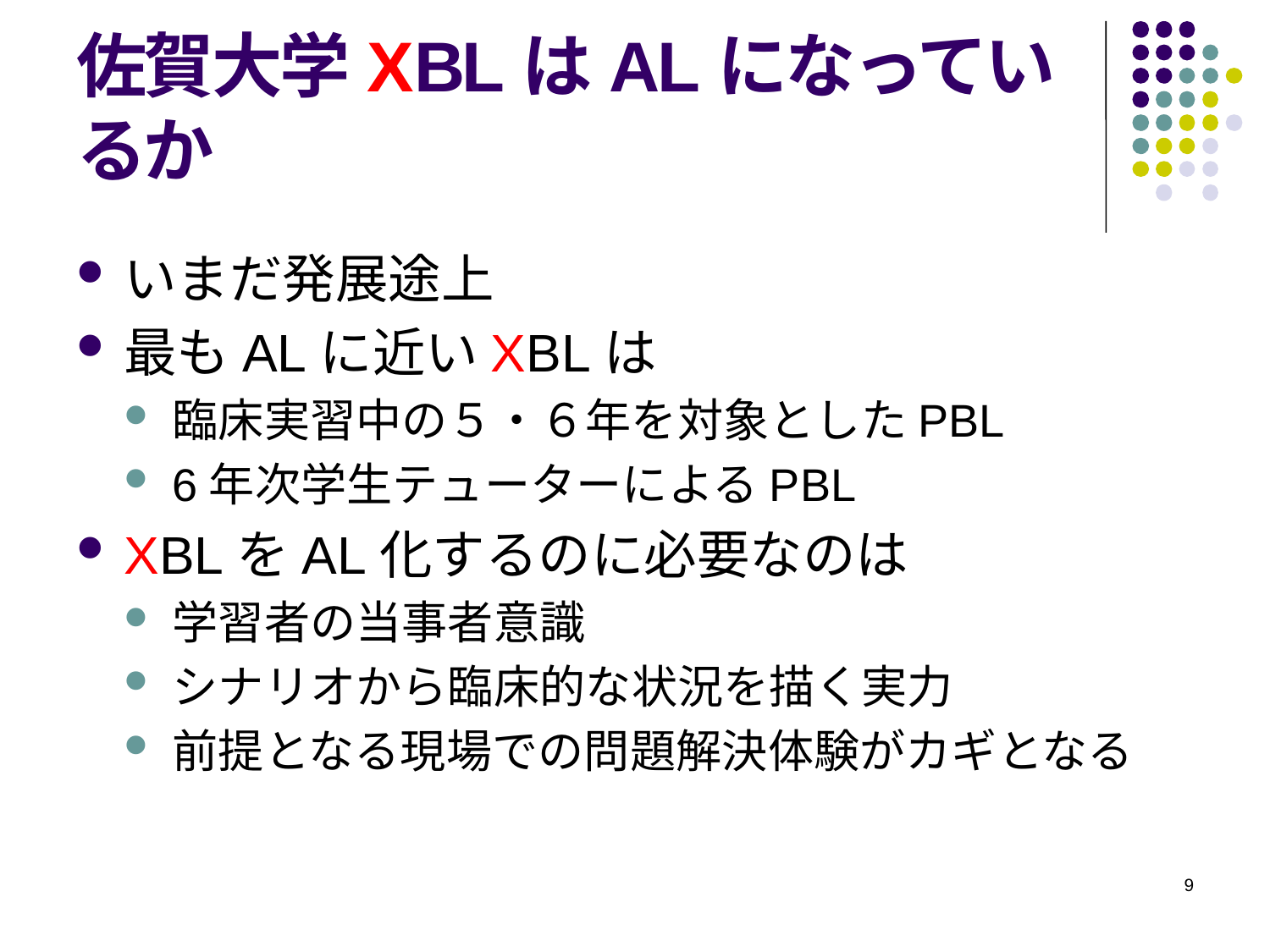

# 佐賀大学XBLはALになっているか
いまだ発展途上
最もALに近いXBLは
臨床実習中の５・６年を対象としたPBL
6年次学生テューターによるPBL
XBLをAL化するのに必要なのは
学習者の当事者意識
シナリオから臨床的な状況を描く実力
前提となる現場での問題解決体験がカギとなる
9